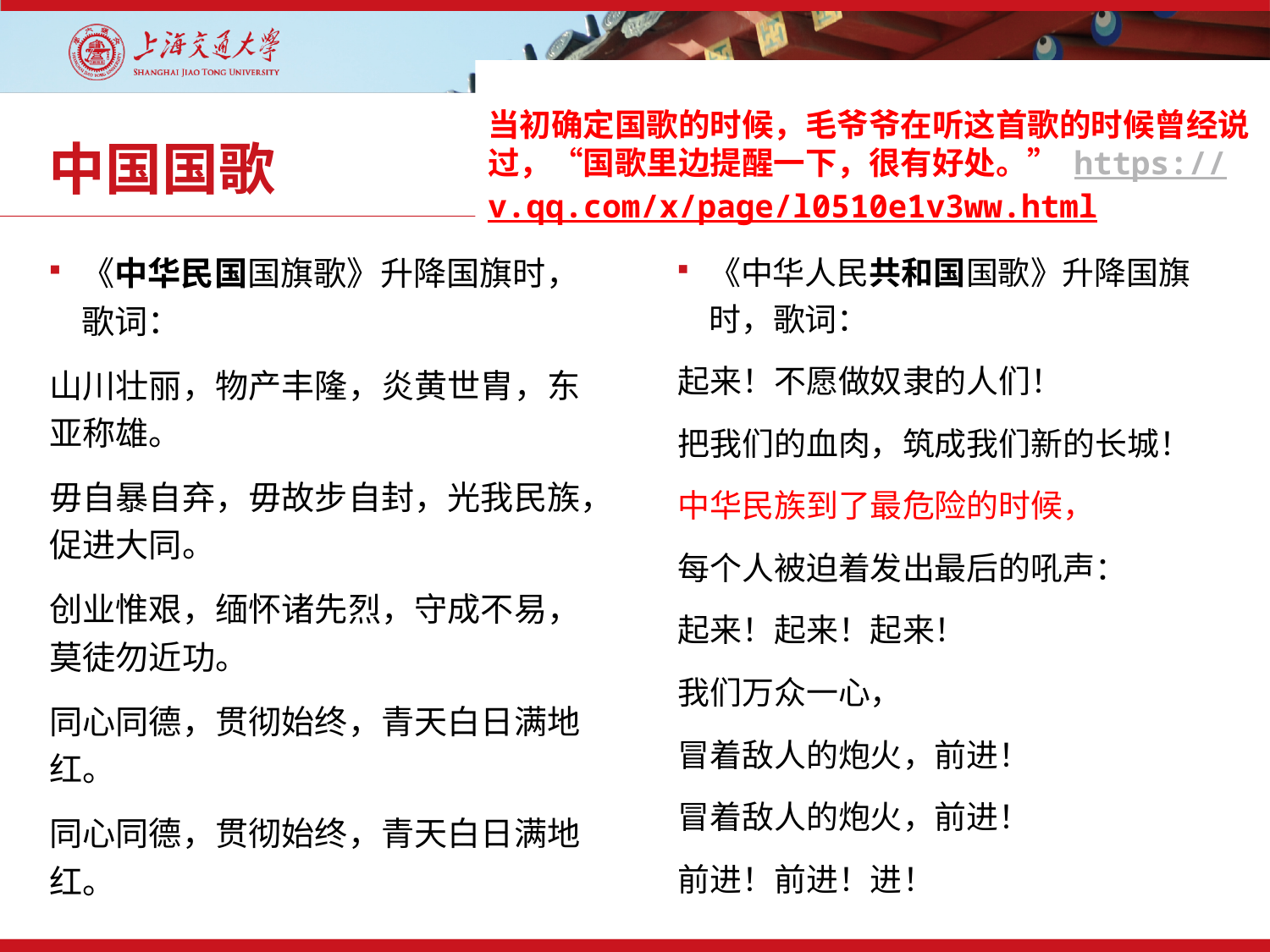

当初确定国歌的时候，毛爷爷在听这首歌的时候曾经说过，“国歌里边提醒一下，很有好处。” https://v.qq.com/x/page/l0510e1v3ww.html
# 中国国歌
《中华民国国旗歌》升降国旗时，歌词：
山川壮丽，物产丰隆，炎黄世胄，东亚称雄。
毋自暴自弃，毋故步自封，光我民族，促进大同。
创业惟艰，缅怀诸先烈，守成不易，莫徒勿近功。
同心同德，贯彻始终，青天白日满地红。
同心同德，贯彻始终，青天白日满地红。

《中华人民共和国国歌》升降国旗时，歌词：
起来！不愿做奴隶的人们！
把我们的血肉，筑成我们新的长城！
中华民族到了最危险的时候，
每个人被迫着发出最后的吼声：
起来！起来！起来！
我们万众一心，
冒着敌人的炮火，前进！
冒着敌人的炮火，前进！
前进！前进！进！